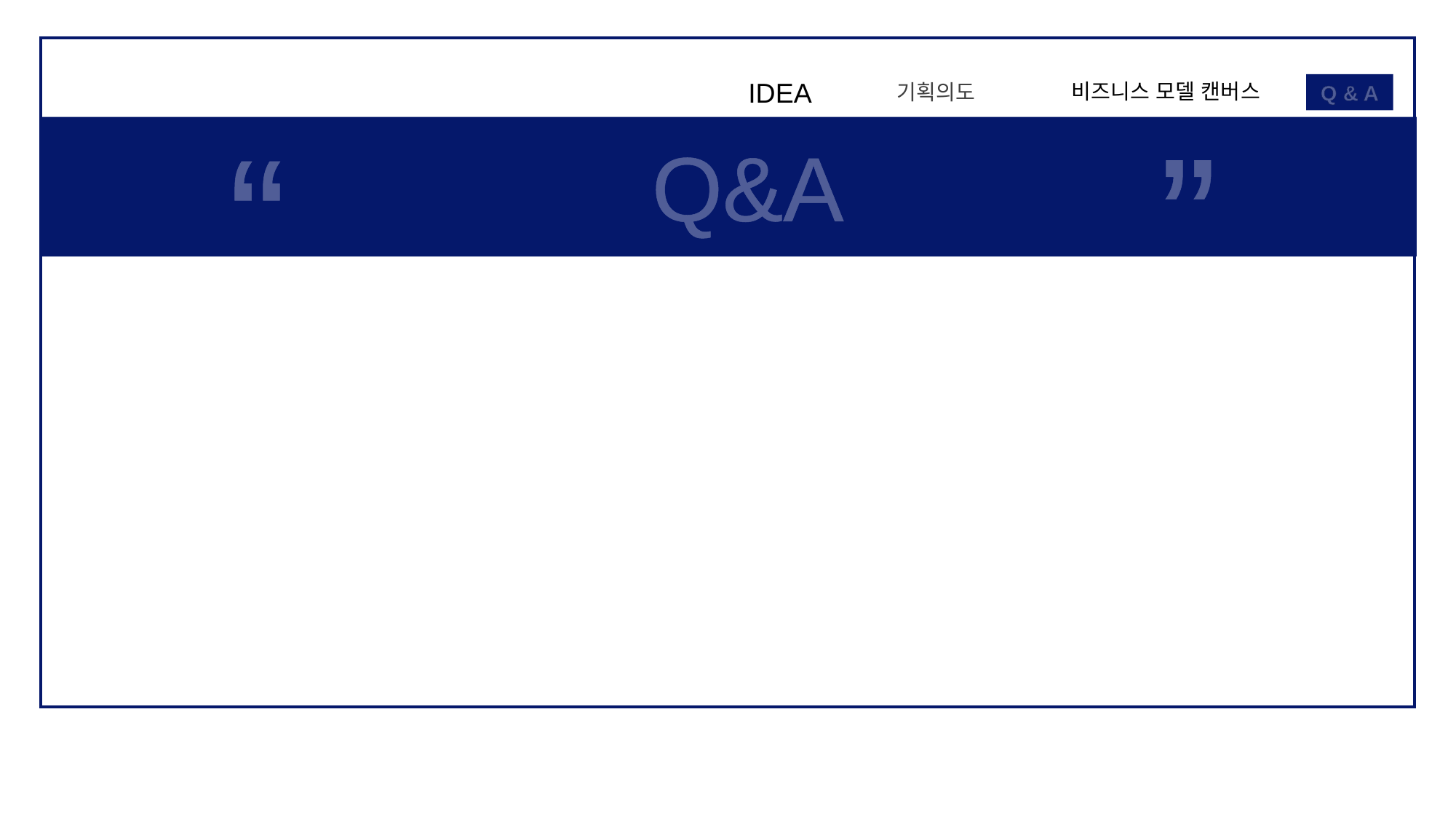

비즈니스 모델 캔버스
기획의도
Q & A
IDEA
”
“

Q&A